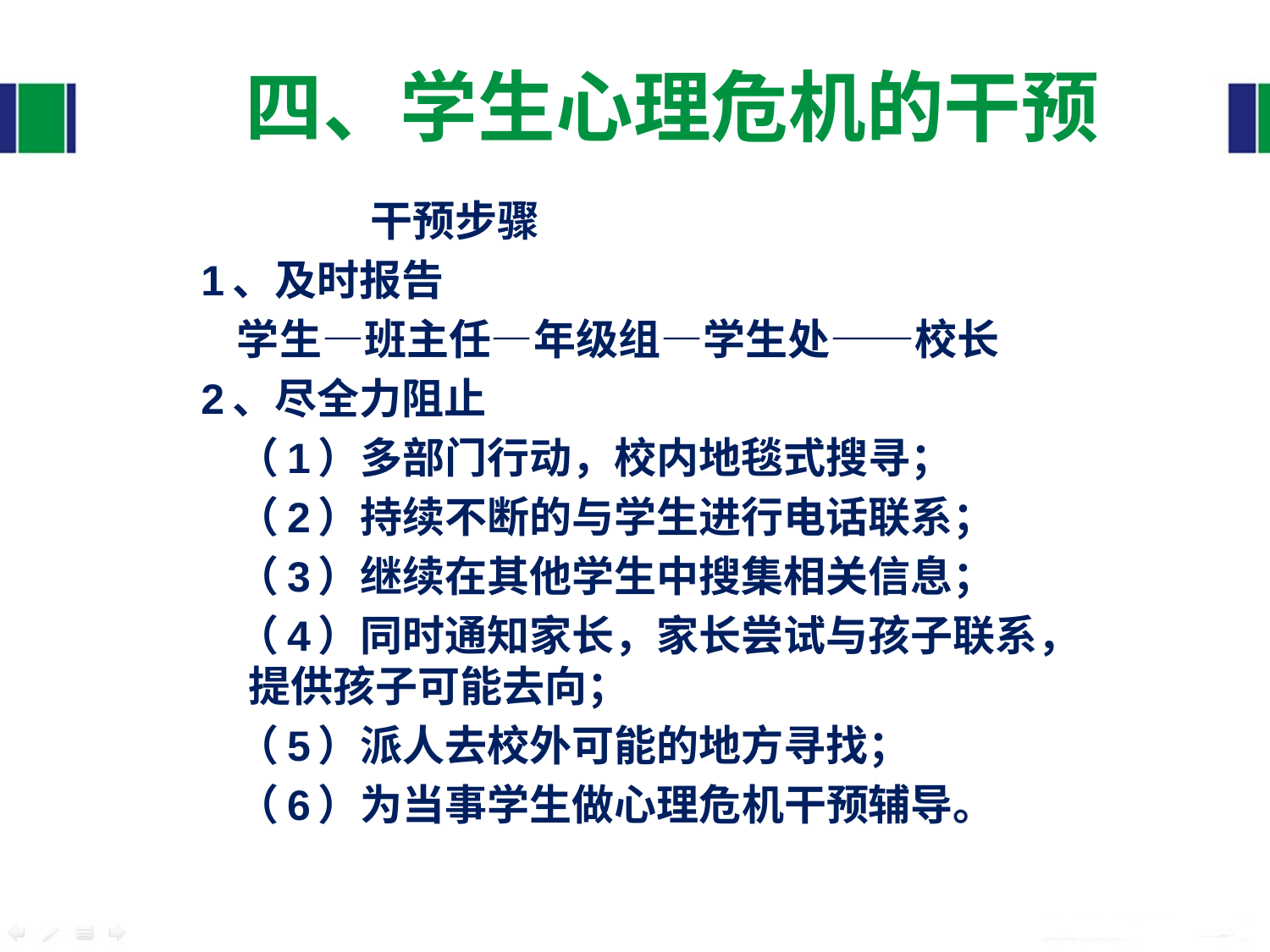

# 四、学生心理危机的干预
                 干预步骤
1、及时报告
   学生—班主任—年级组—学生处——校长
2、尽全力阻止
   （1）多部门行动，校内地毯式搜寻；
   （2）持续不断的与学生进行电话联系；
   （3）继续在其他学生中搜集相关信息；
   （4）同时通知家长，家长尝试与孩子联系，提供孩子可能去向；
   （5）派人去校外可能的地方寻找；
   （6）为当事学生做心理危机干预辅导。

80